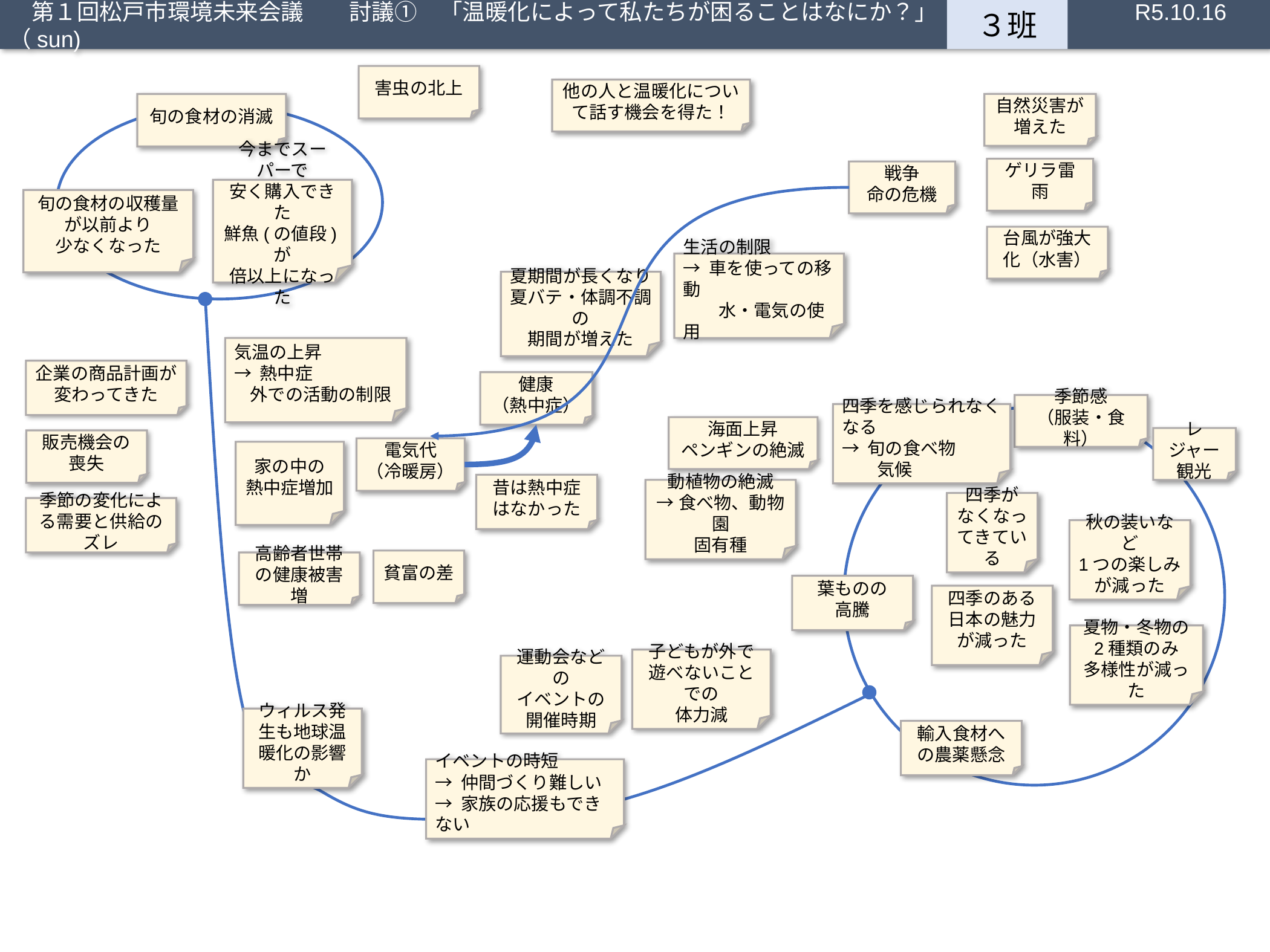

第１回松戸市環境未来会議　　討議①　「温暖化によって私たちが困ることはなにか？」　                                 R5.10.16（sun)
３班
害虫の北上
他の人と温暖化について話す機会を得た！
旬の食材の消滅
自然災害が
増えた

ゲリラ雷雨
戦争
命の危機
今までスーパーで
安く購入できた
鮮魚(の値段)が
倍以上になった
旬の食材の収穫量が以前より
少なくなった
台風が強大化（水害）
生活の制限
→ 車を使っての移動
　　水・電気の使用
夏期間が長くなり
夏バテ・体調不調の
期間が増えた

気温の上昇
→ 熱中症
   外での活動の制限
企業の商品計画が変わってきた
健康
（熱中症）
季節感
（服装・食料）
四季を感じられなくなる
→ 旬の食べ物
　　気候

海面上昇
ペンギンの絶滅
レジャー
観光
販売機会の喪失
電気代
（冷暖房）
家の中の
熱中症増加
昔は熱中症はなかった
動植物の絶滅
→食べ物、動物園
固有種
四季が
なくなってきている
季節の変化による需要と供給のズレ
秋の装いなど
1つの楽しみが減った
貧富の差
高齢者世帯の健康被害増
葉ものの
高騰
四季のある
日本の魅力が減った
夏物・冬物の
2種類のみ
多様性が減った
子どもが外で
遊べないことでの
体力減
運動会などの
イベントの
開催時期

ウィルス発生も地球温暖化の影響か
輸入食材への農薬懸念
イベントの時短
→ 仲間づくり難しい
→ 家族の応援もできない